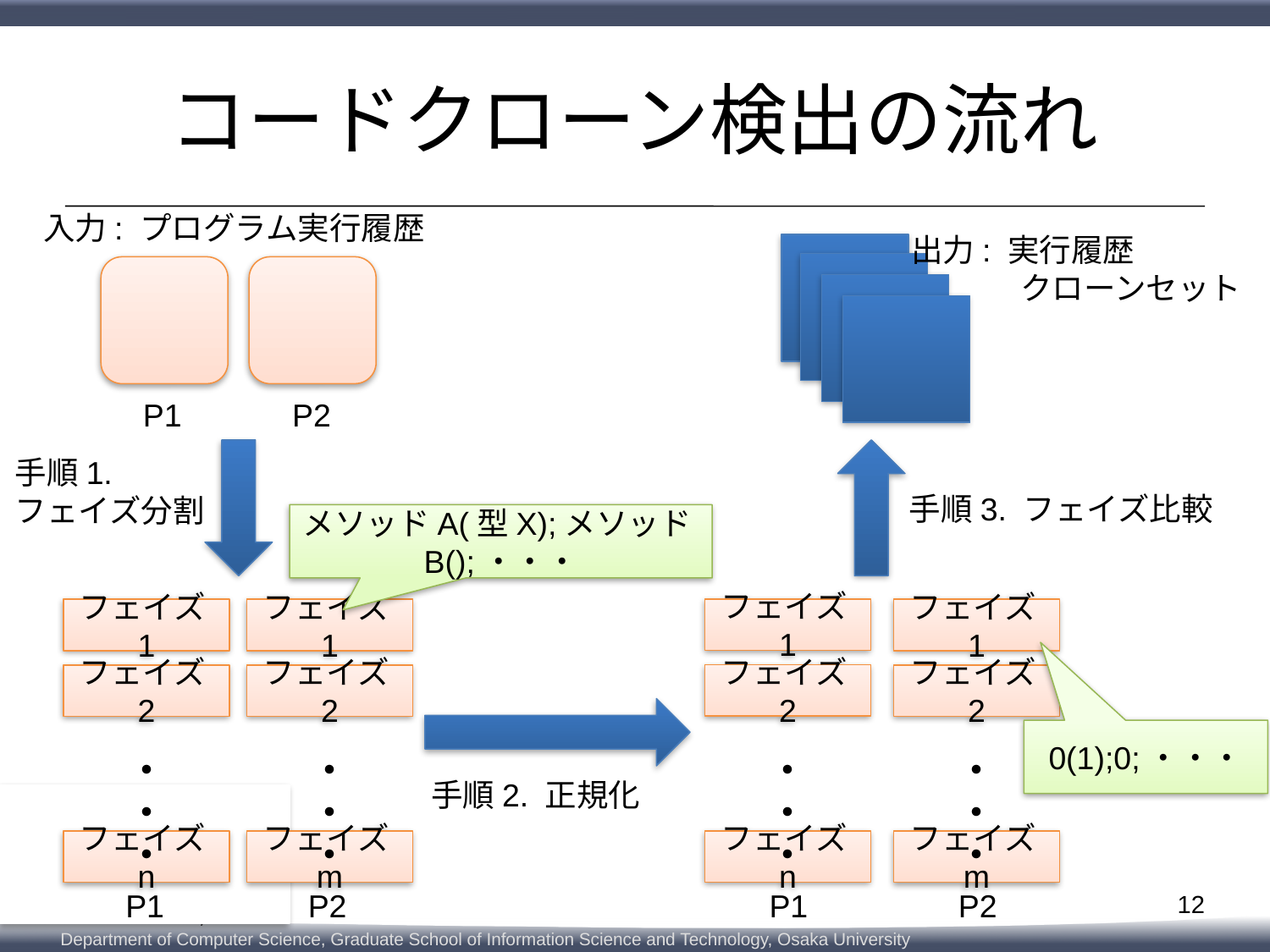

# コードクローン検出の流れ
入力: プログラム実行履歴
出力: 実行履歴
　　　  クローンセット

手順3. フェイズ比較

P1
P2

手順1.
フェイズ分割
メソッドA(型X);メソッドB();・・・
フェイズ1
フェイズ2
・・・
フェイズn
フェイズ1
フェイズ2
・・・
フェイズm
P1
P2
フェイズ1
フェイズ1
フェイズ2
フェイズ2

0(1);0;・・・
・・・
・・・
手順2. 正規化
フェイズn
フェイズm
P1
P2

12